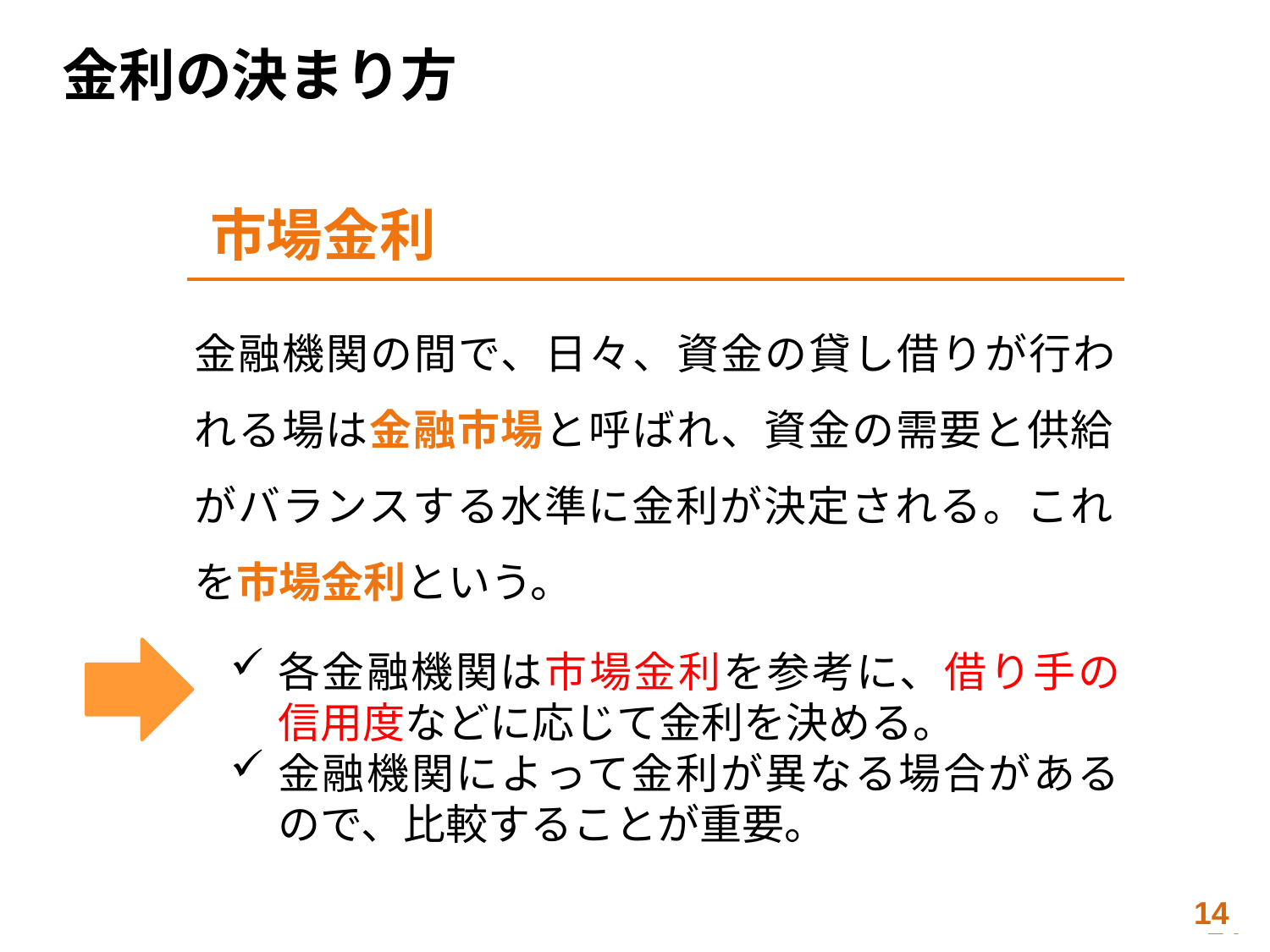

金利の決まり方
|  | 市場金利 |
| --- | --- |
|  |  |
|  |  |
金融機関の間で、日々、資金の貸し借りが行われる場は金融市場と呼ばれ、資金の需要と供給がバランスする水準に金利が決定される。これを市場金利という。

各金融機関は市場金利を参考に、借り手の信用度などに応じて金利を決める。
金融機関によって金利が異なる場合があるので、比較することが重要。

14
14